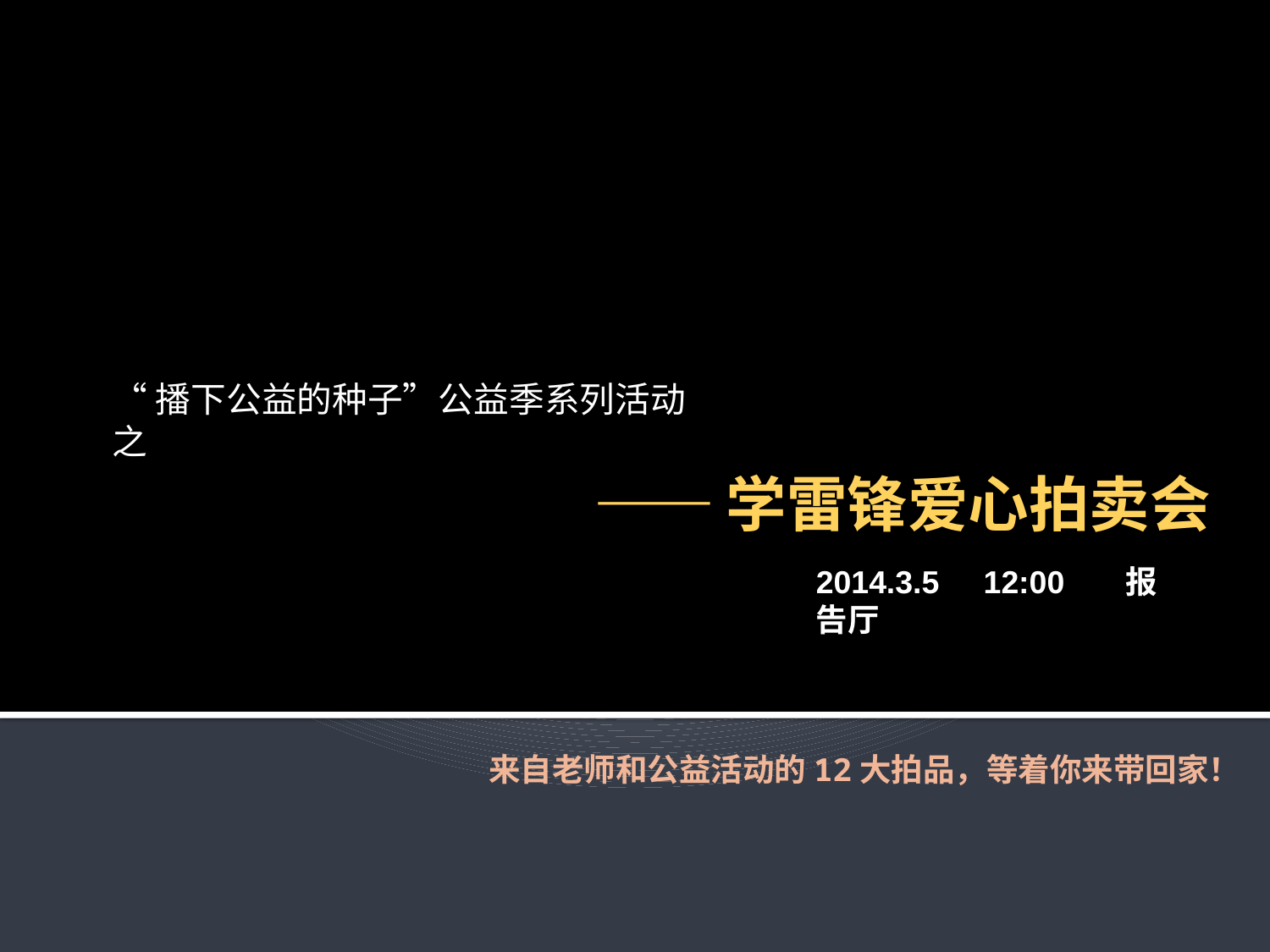

“播下公益的种子”公益季系列活动
之
# ——学雷锋爱心拍卖会
2014.3.5     12:00      报告厅
来自老师和公益活动的12大拍品，等着你来带回家！